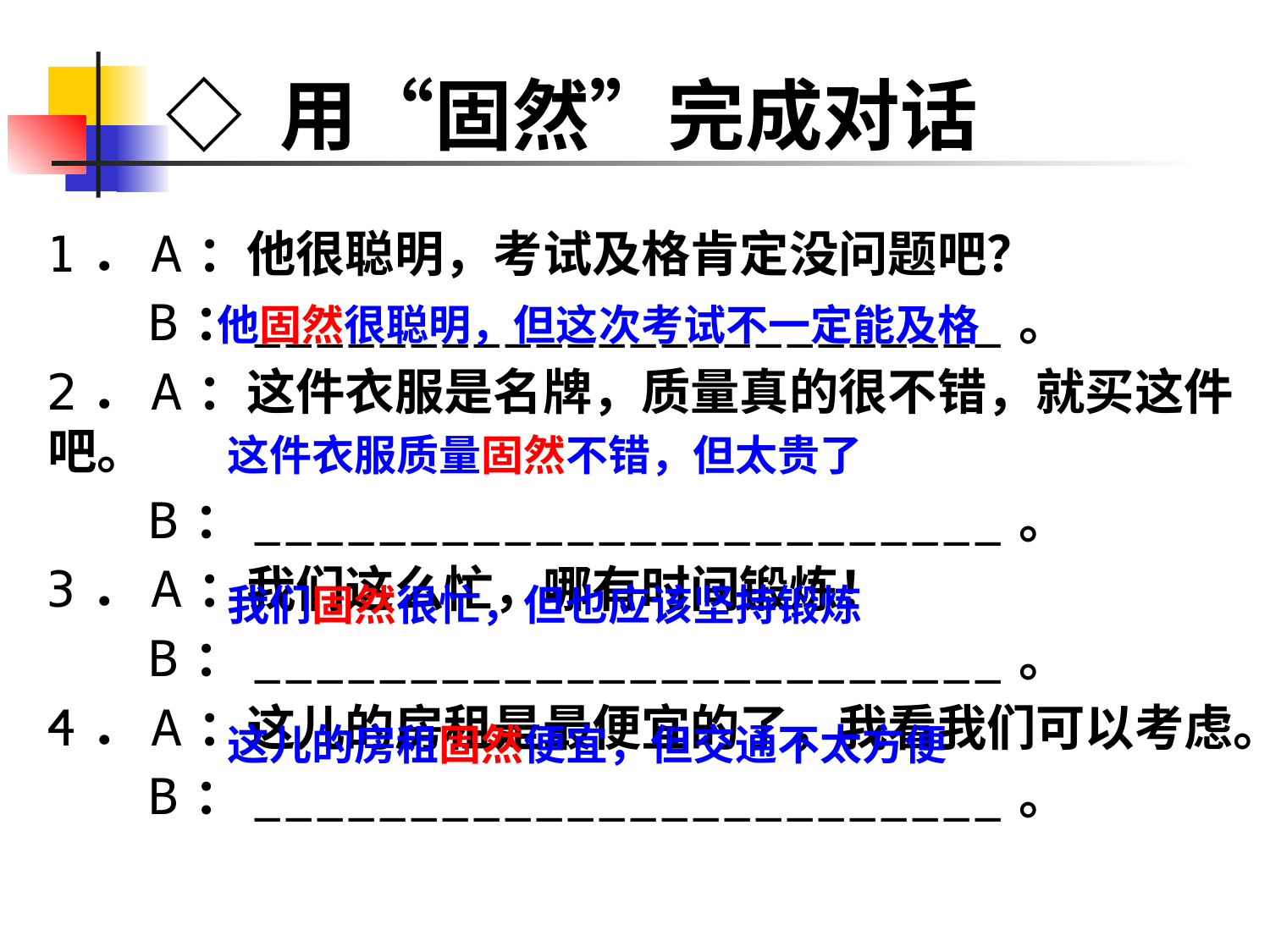

# ◇ 用“固然”完成对话
1．A：他很聪明，考试及格肯定没问题吧？
       B：________________________。
2．A：这件衣服是名牌，质量真的很不错，就买这件吧。
       B：________________________。
3．A：我们这么忙，哪有时间锻炼！
       B：________________________。
4．A：这儿的房租是最便宜的了，我看我们可以考虑。
       B：________________________。

他固然很聪明，但这次考试不一定能及格
这件衣服质量固然不错，但太贵了
我们固然很忙，但也应该坚持锻炼
这儿的房租固然便宜，但交通不太方便